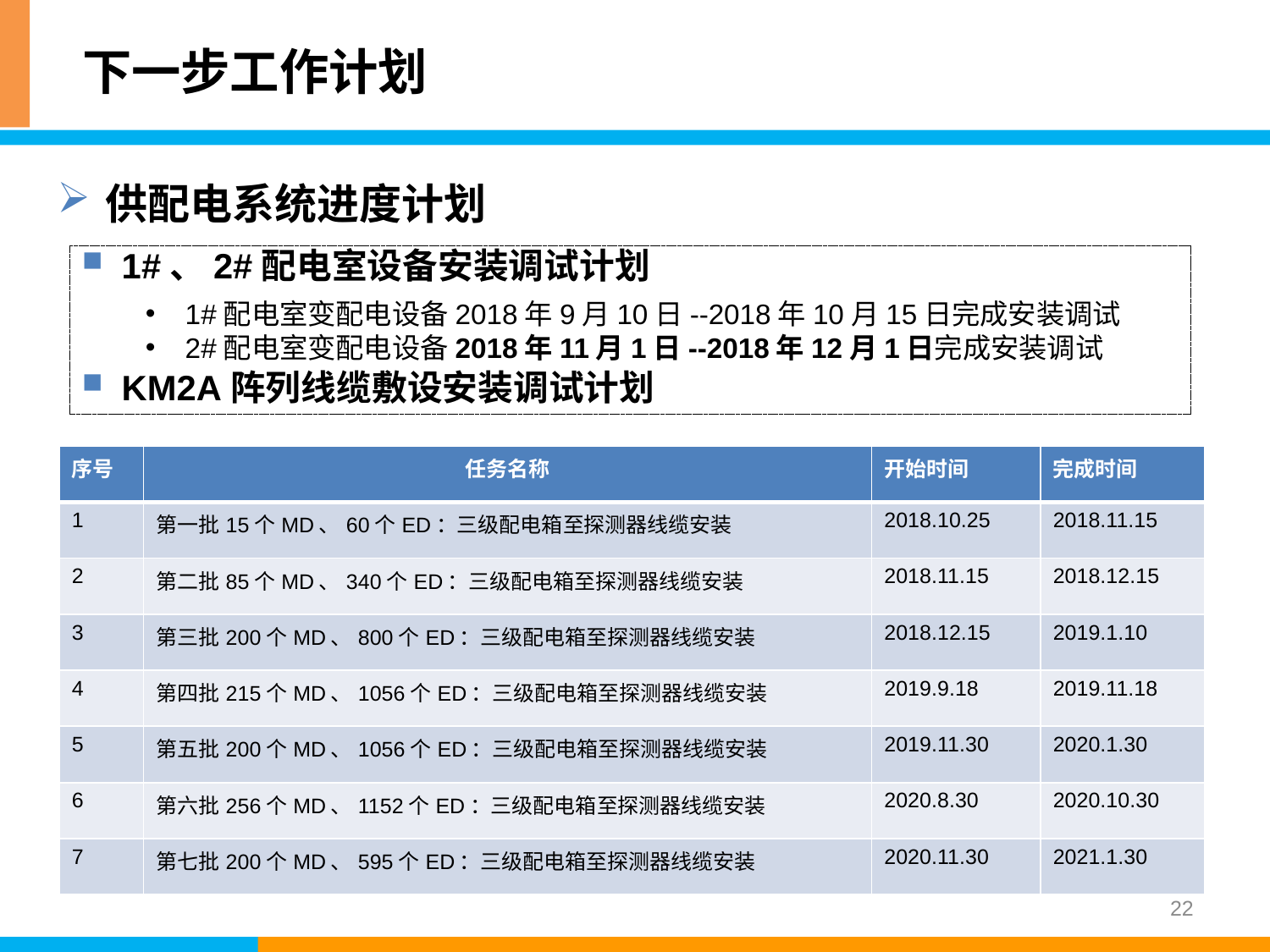

# 下一步工作计划
供配电系统进度计划
1#、2#配电室设备安装调试计划
1#配电室变配电设备2018年9月10日--2018年10月15日完成安装调试
2#配电室变配电设备2018年11月1日--2018年12月1日完成安装调试
KM2A阵列线缆敷设安装调试计划
| 序号 | 任务名称 | 开始时间 | 完成时间 |
| --- | --- | --- | --- |
| 1 | 第一批15个MD、60个ED：三级配电箱至探测器线缆安装 | 2018.10.25 | 2018.11.15 |
| 2 | 第二批85个MD、340个ED：三级配电箱至探测器线缆安装 | 2018.11.15 | 2018.12.15 |
| 3 | 第三批200个MD、800个ED：三级配电箱至探测器线缆安装 | 2018.12.15 | 2019.1.10 |
| 4 | 第四批215个MD、1056个ED：三级配电箱至探测器线缆安装 | 2019.9.18 | 2019.11.18 |
| 5 | 第五批200个MD、1056个ED：三级配电箱至探测器线缆安装 | 2019.11.30 | 2020.1.30 |
| 6 | 第六批256个MD、1152个ED：三级配电箱至探测器线缆安装 | 2020.8.30 | 2020.10.30 |
| 7 | 第七批200个MD、595个ED：三级配电箱至探测器线缆安装 | 2020.11.30 | 2021.1.30 |
22